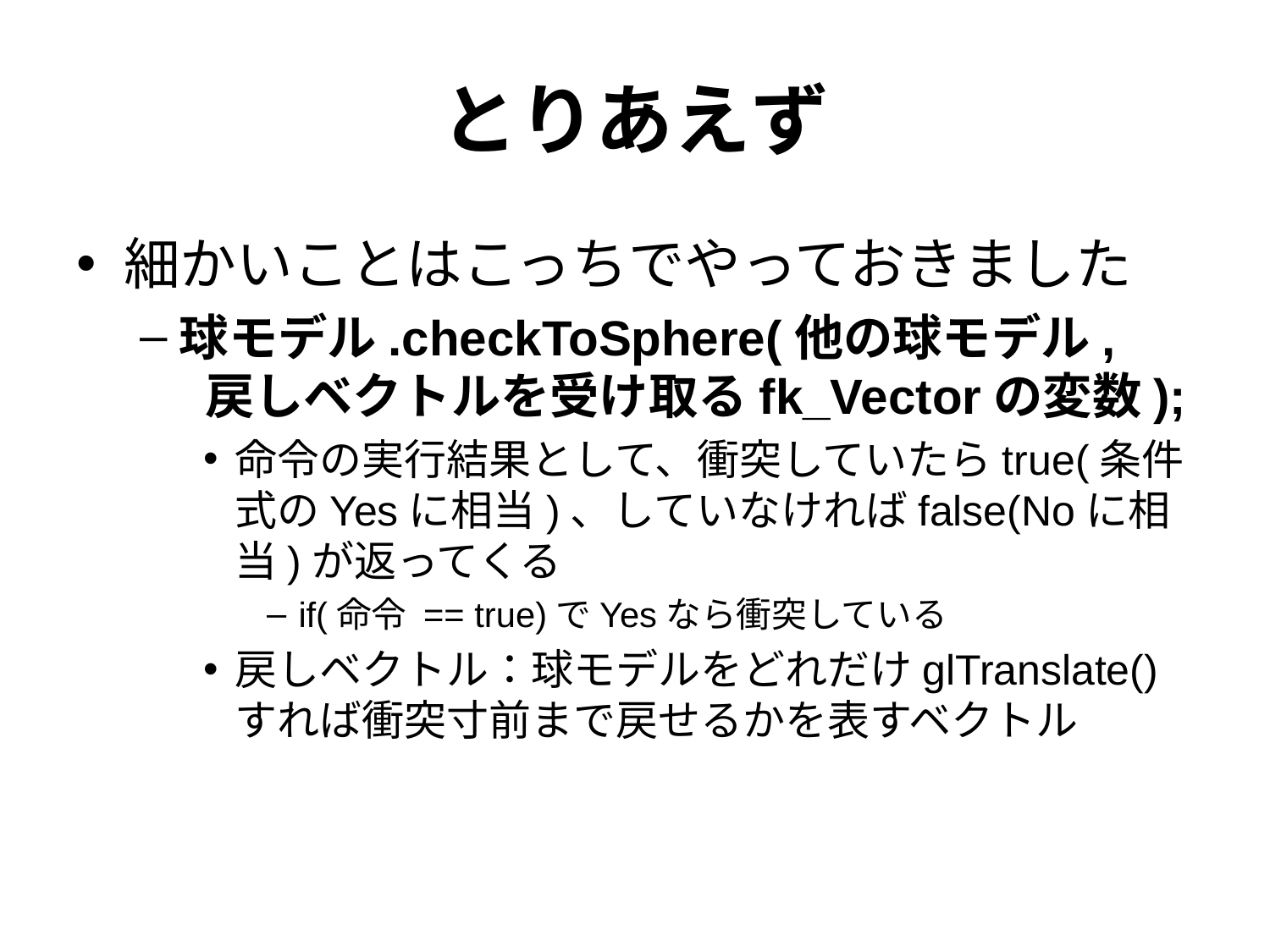

# とりあえず
細かいことはこっちでやっておきました
球モデル.checkToSphere(他の球モデル,
 戻しベクトルを受け取るfk_Vectorの変数);
命令の実行結果として、衝突していたらtrue(条件式のYesに相当)、していなければfalse(Noに相当)が返ってくる
if(命令 == true)でYesなら衝突している
戻しベクトル：球モデルをどれだけglTranslate()すれば衝突寸前まで戻せるかを表すベクトル